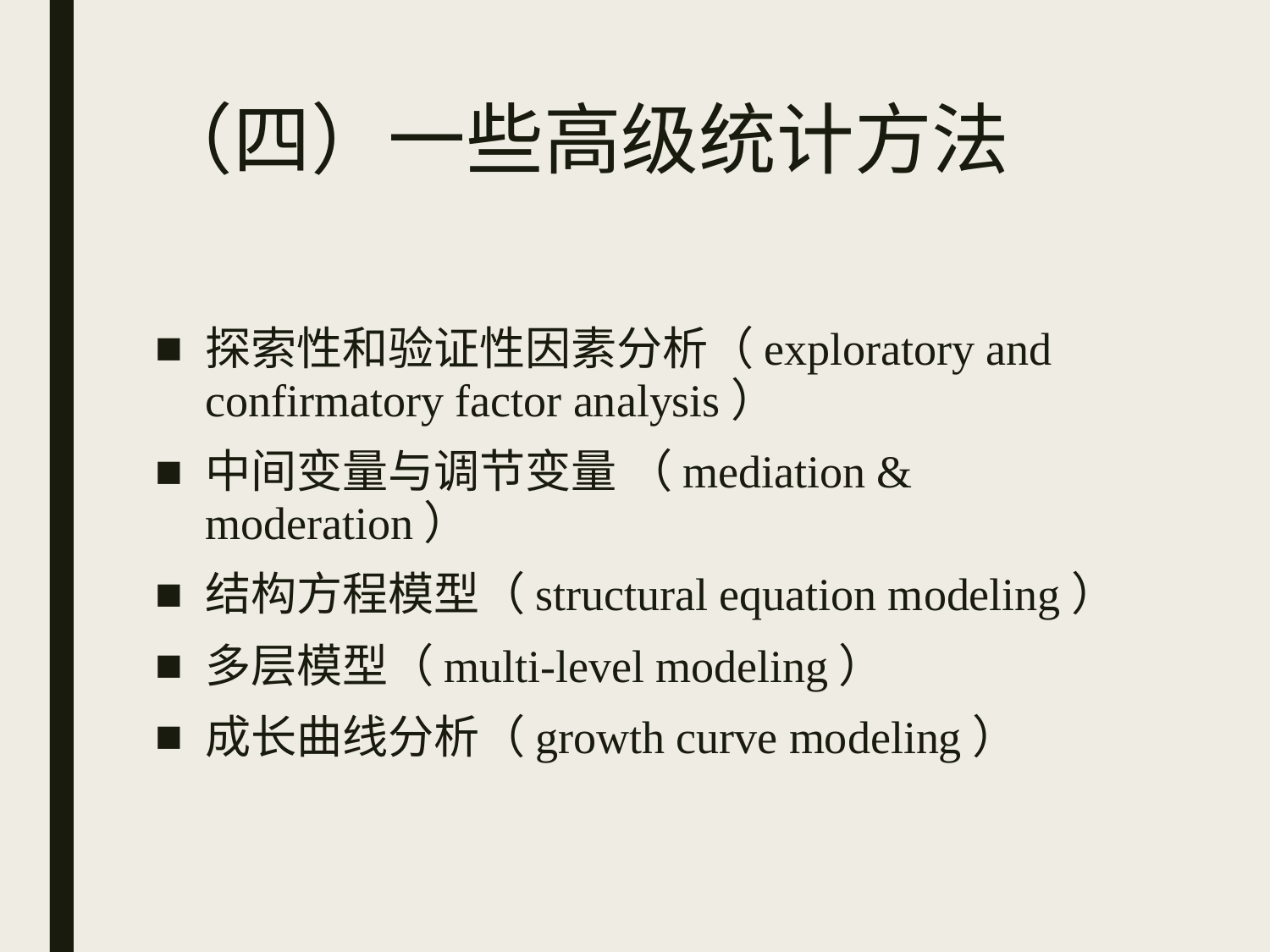

# （四）一些高级统计方法
探索性和验证性因素分析（exploratory and confirmatory factor analysis）
中间变量与调节变量 （mediation & moderation）
结构方程模型（structural equation modeling）
多层模型（multi-level modeling）
成长曲线分析（growth curve modeling）